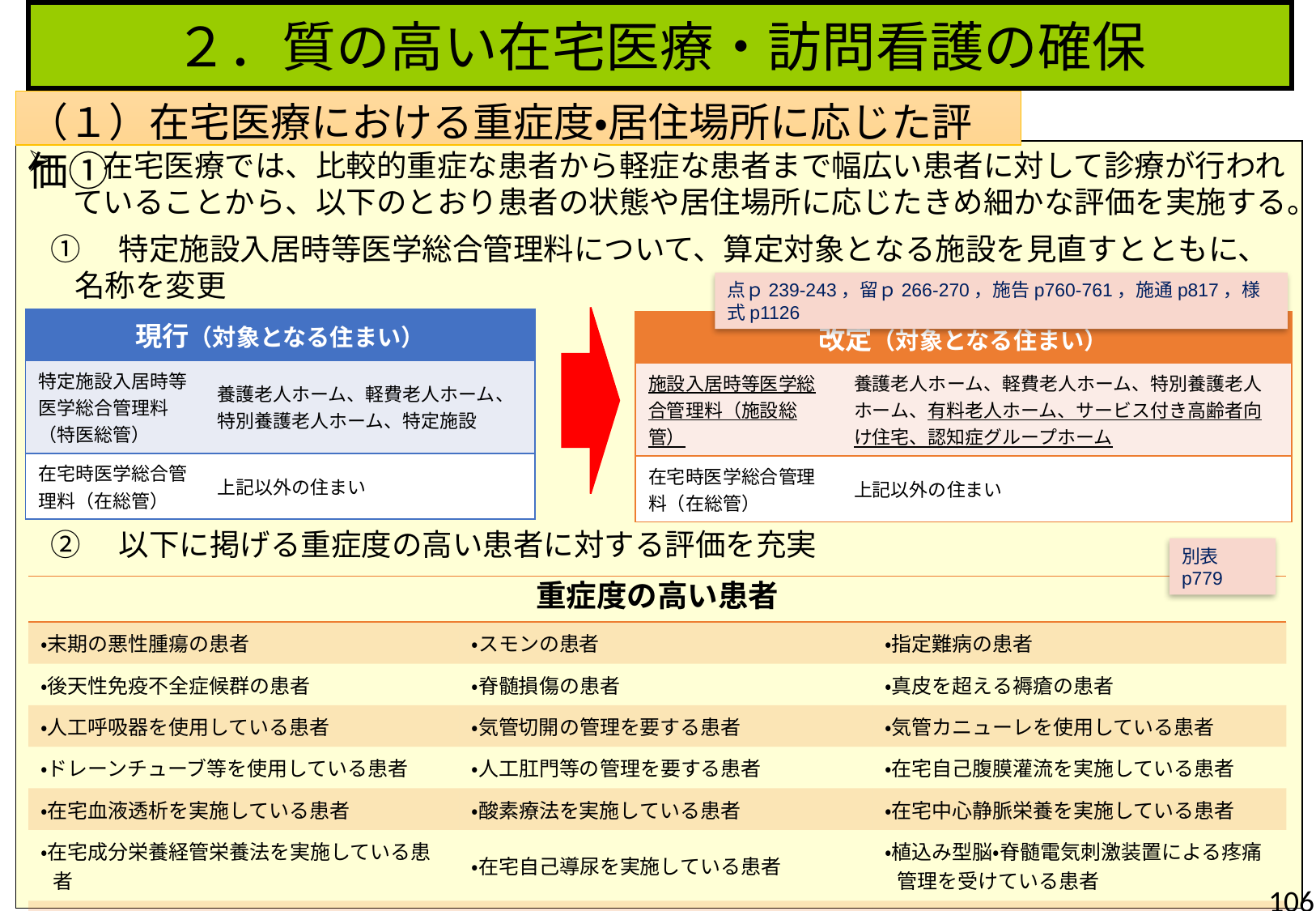

２．質の高い在宅医療・訪問看護の確保
（１）在宅医療における重症度・居住場所に応じた評価①
　在宅医療では、比較的重症な患者から軽症な患者まで幅広い患者に対して診療が行われていることから、以下のとおり患者の状態や居住場所に応じたきめ細かな評価を実施する。

①　特定施設入居時等医学総合管理料について、算定対象となる施設を見直すとともに、名称を変更

②　以下に掲げる重症度の高い患者に対する評価を充実
点ｐ239-243，留ｐ266-270，施告p760-761，施通p817，様式p1126

| 現行（対象となる住まい） |  |
| --- | --- |
| 特定施設入居時等医学総合管理料（特医総管） | 養護老人ホーム、軽費老人ホーム、特別養護老人ホーム、特定施設 |
| 在宅時医学総合管理料（在総管） | 上記以外の住まい |
| 改定（対象となる住まい） |  |
| --- | --- |
| 施設入居時等医学総合管理料（施設総管） | 養護老人ホーム、軽費老人ホーム、特別養護老人ホーム、有料老人ホーム、サービス付き高齢者向け住宅、認知症グループホーム |
| 在宅時医学総合管理料（在総管） | 上記以外の住まい |
別表p779
| 重症度の高い患者 |  |  |
| --- | --- | --- |
| ・末期の悪性腫瘍の患者 | ・スモンの患者 | ・指定難病の患者 |
| ・後天性免疫不全症候群の患者 | ・脊髄損傷の患者 | ・真皮を超える褥瘡の患者 |
| ・人工呼吸器を使用している患者 | ・気管切開の管理を要する患者 | ・気管カニューレを使用している患者 |
| ・ドレーンチューブ等を使用している患者 | ・人工肛門等の管理を要する患者 | ・在宅自己腹膜灌流を実施している患者 |
| ・在宅血液透析を実施している患者 | ・酸素療法を実施している患者 | ・在宅中心静脈栄養を実施している患者 |
| ・在宅成分栄養経管栄養法を実施している患者 | ・在宅自己導尿を実施している患者 | ・植込み型脳・脊髄電気刺激装置による疼痛管理を受けている患者 |
| ・携帯型精密輸液ポンプによるプロスタグランジンI２製剤の投与を受けている患者 |  |  |
106